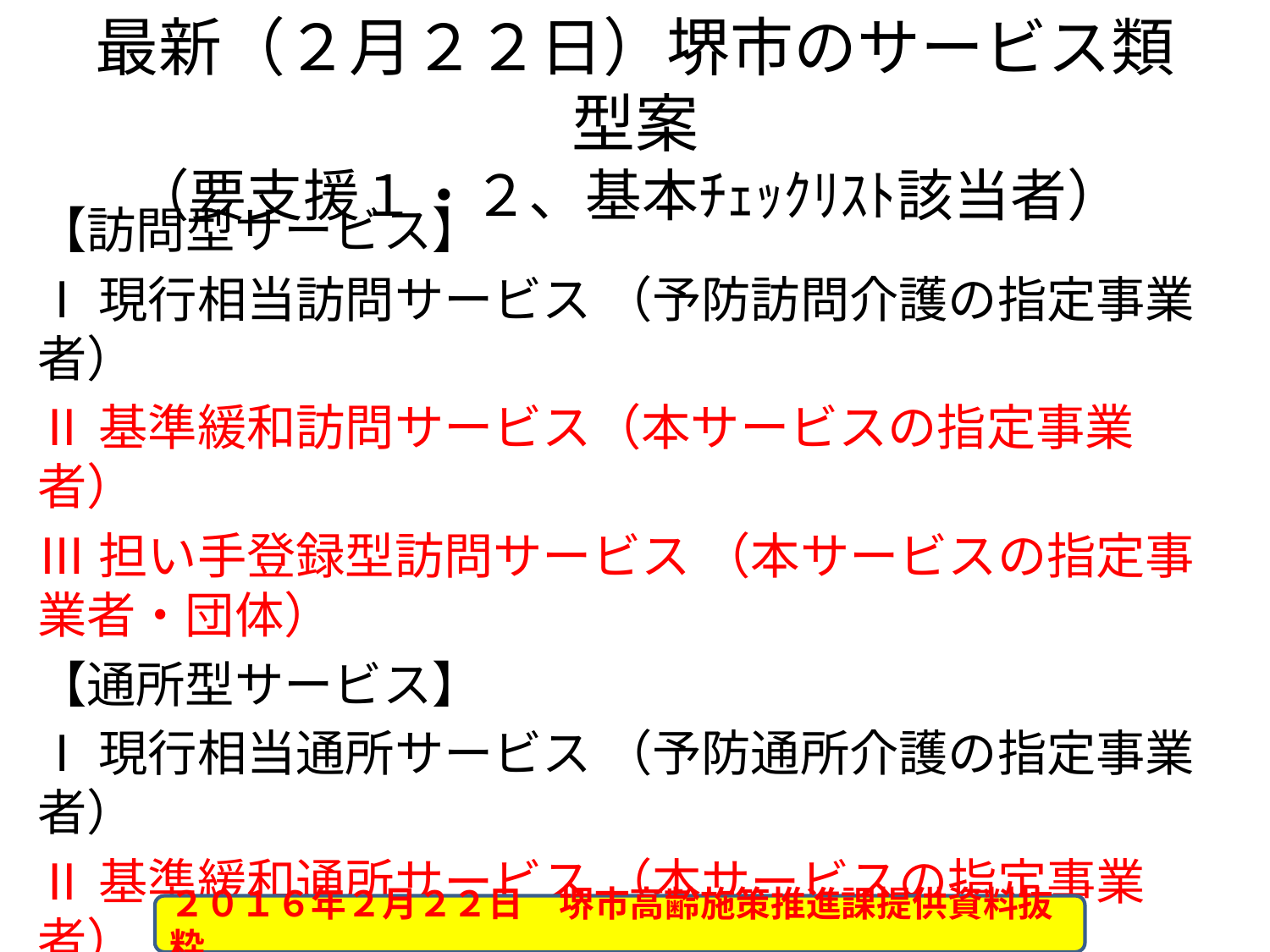

# 最新（２月２２日）堺市のサービス類型案 （要支援１・２、基本ﾁｪｯｸﾘｽﾄ該当者）
【訪問型サービス】
Ⅰ現行相当訪問サービス （予防訪問介護の指定事業者）
Ⅱ基準緩和訪問サービス（本サービスの指定事業者）
Ⅲ担い手登録型訪問サービス （本サービスの指定事業者・団体）
【通所型サービス】
Ⅰ現行相当通所サービス （予防通所介護の指定事業者）
Ⅱ基準緩和通所サービス （本サービスの指定事業者）
Ⅲ短期集中通所サービス （本サービスの委託事業者）
２０１６年２月２２日　堺市高齢施策推進課提供資料抜粋